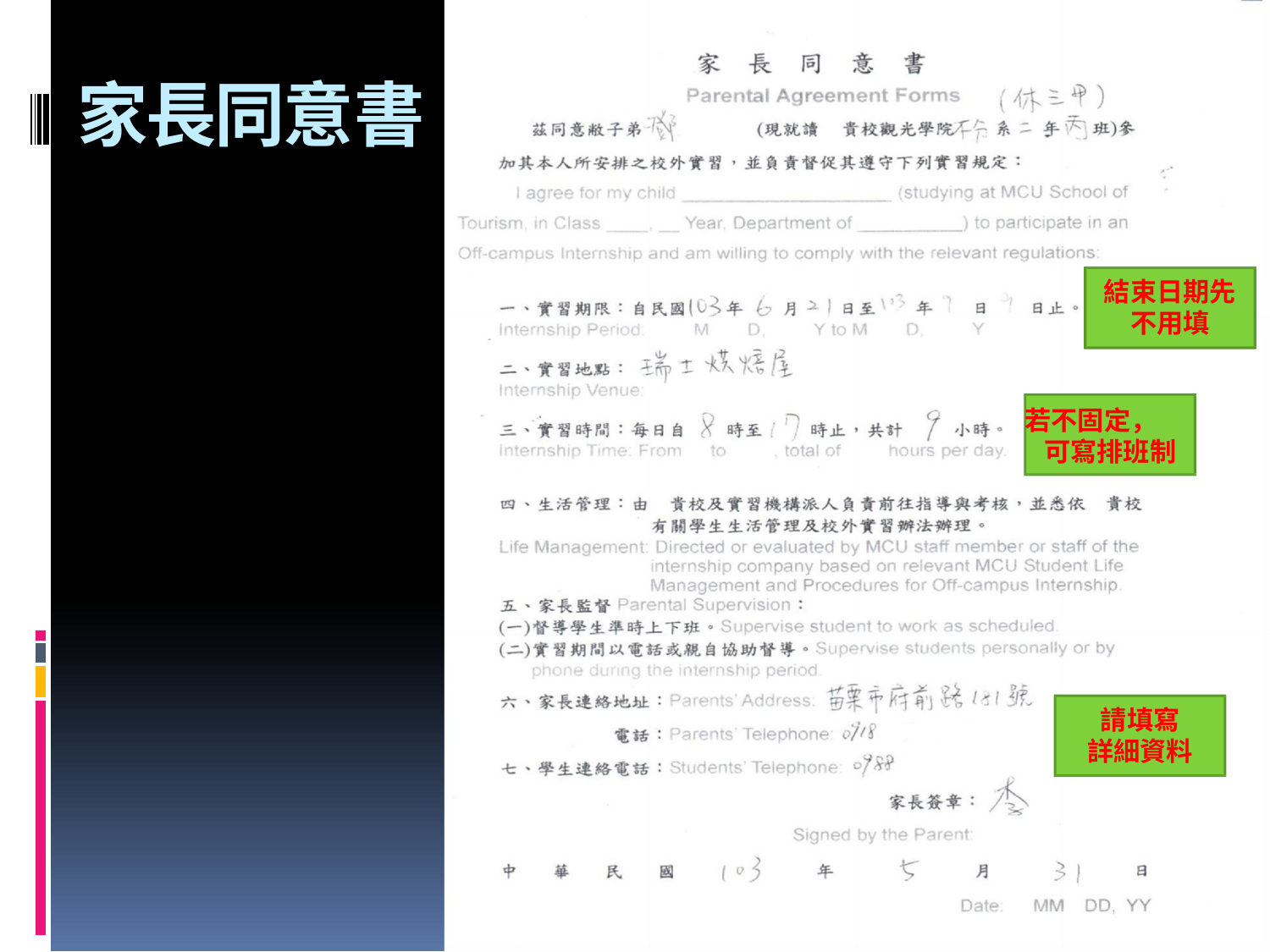

# 家⻑同意書

結束日期先 不用填

若不固定， 可寫排班制

請填寫 詳細資料